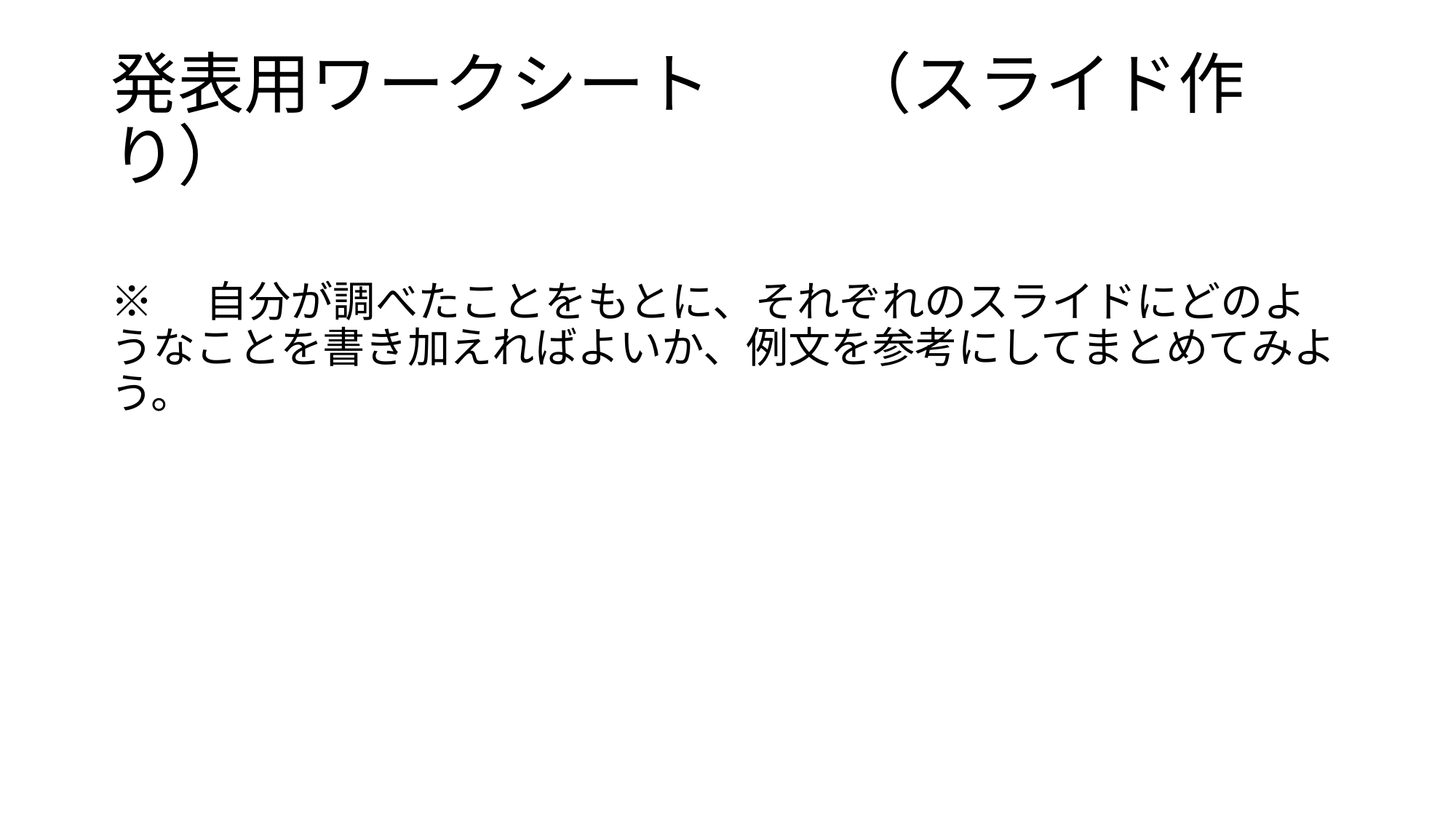

# 発表用ワークシート　　（スライド作り）
※　自分が調べたことをもとに、それぞれのスライドにどのようなことを書き加えればよいか、例文を参考にしてまとめてみよう。